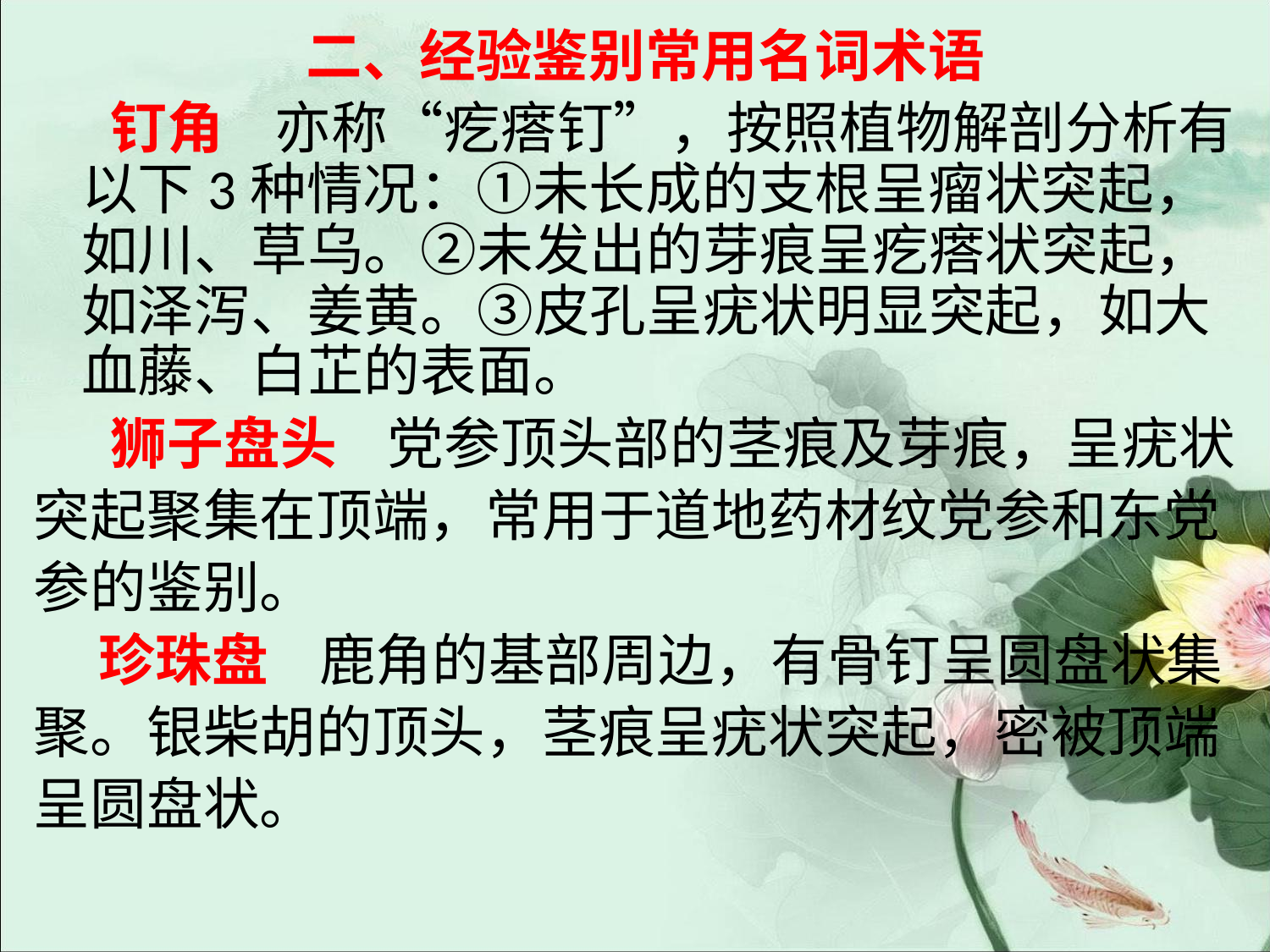

#
二、经验鉴别常用名词术语
     钉角    亦称“疙瘩钉”，按照植物解剖分析有以下3种情况：①未长成的支根呈瘤状突起，如川、草乌。②未发出的芽痕呈疙瘩状突起，如泽泻、姜黄。③皮孔呈疣状明显突起，如大血藤、白芷的表面。
     狮子盘头    党参顶头部的茎痕及芽痕，呈疣状
突起聚集在顶端，常用于道地药材纹党参和东党
参的鉴别。
    珍珠盘    鹿角的基部周边，有骨钉呈圆盘状集
聚。银柴胡的顶头，茎痕呈疣状突起，密被顶端
呈圆盘状。